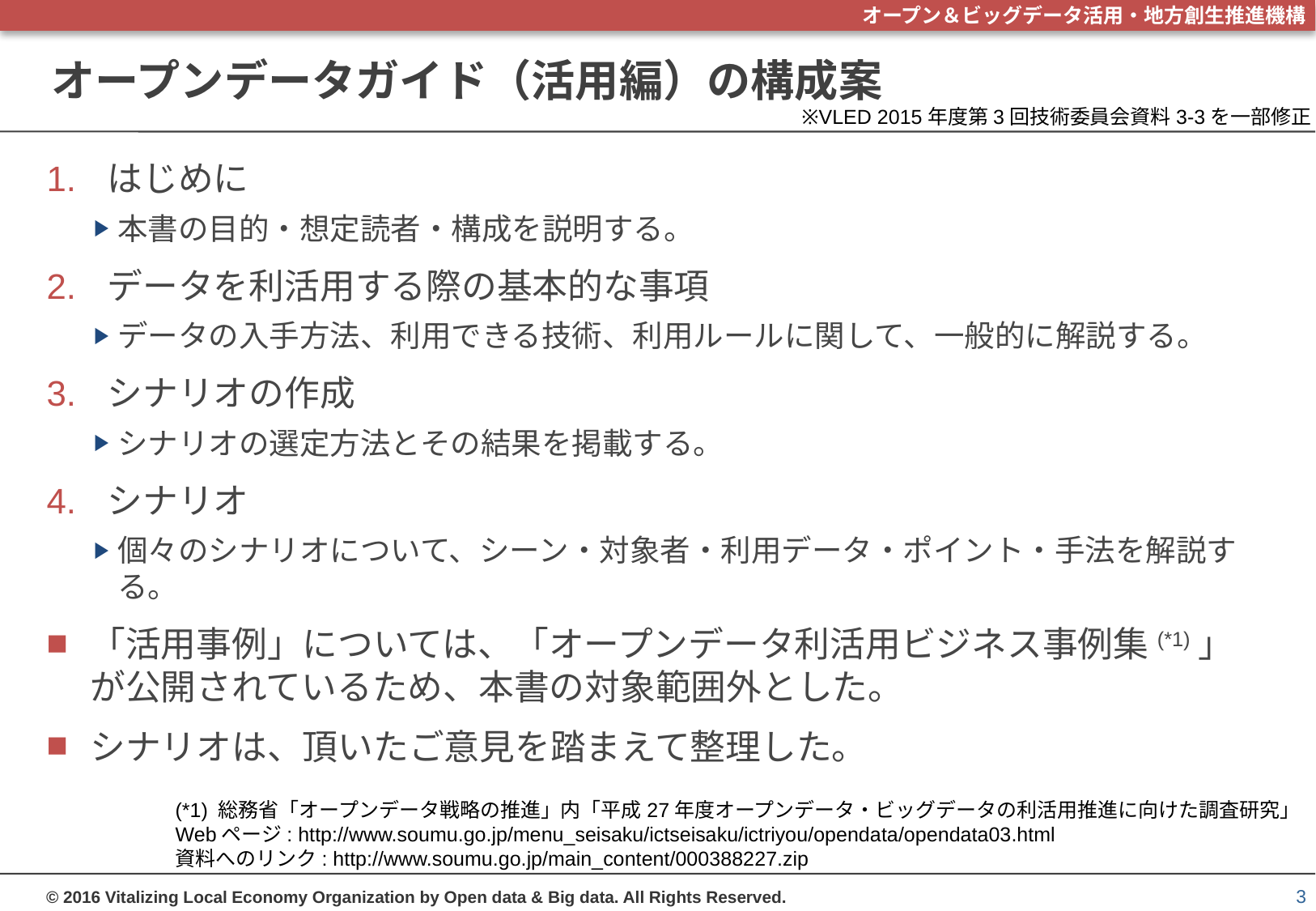

# オープンデータガイド（活用編）の構成案
※VLED 2015年度第3回技術委員会資料3-3を一部修正
はじめに
本書の目的・想定読者・構成を説明する。
データを利活用する際の基本的な事項
データの入手方法、利用できる技術、利用ルールに関して、一般的に解説する。
シナリオの作成
シナリオの選定方法とその結果を掲載する。
シナリオ
個々のシナリオについて、シーン・対象者・利用データ・ポイント・手法を解説する。
「活用事例」については、「オープンデータ利活用ビジネス事例集(*1)」が公開されているため、本書の対象範囲外とした。
シナリオは、頂いたご意見を踏まえて整理した。
(*1) 総務省「オープンデータ戦略の推進」内「平成27年度オープンデータ・ビッグデータの利活用推進に向けた調査研究」
Webページ: http://www.soumu.go.jp/menu_seisaku/ictseisaku/ictriyou/opendata/opendata03.html
資料へのリンク: http://www.soumu.go.jp/main_content/000388227.zip
3